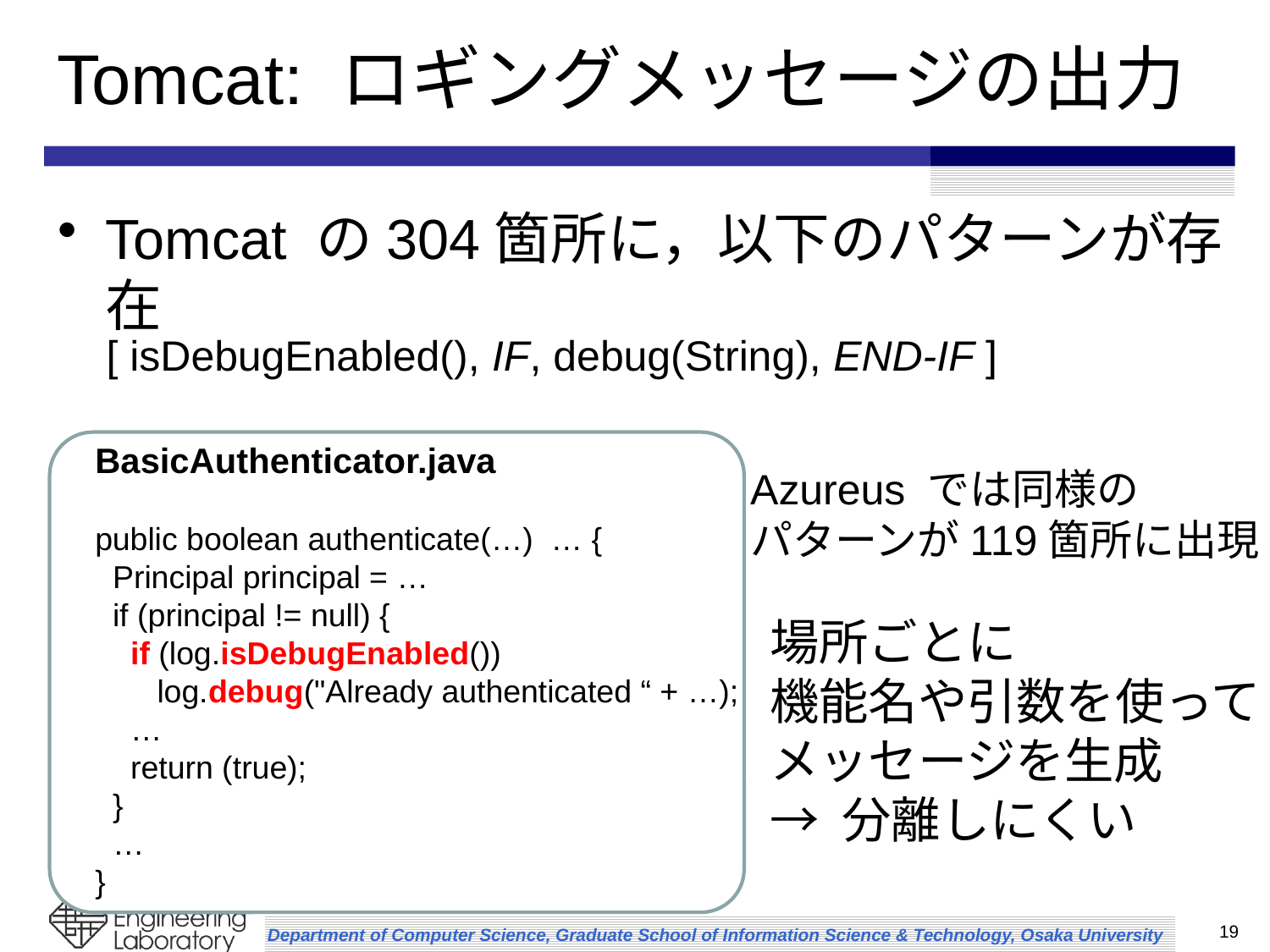

# Tomcat: ロギングメッセージの出力
Tomcat の304箇所に，以下のパターンが存在
[ isDebugEnabled(), IF, debug(String), END-IF ]

BasicAuthenticator.java

public boolean authenticate(…)  … {
  Principal principal = …
  if (principal != null) {
    if (log.isDebugEnabled())
       log.debug("Already authenticated “ + …);
    …
    return (true);
  }
  …
}
Azureus では同様の
パターンが119箇所に出現
場所ごとに
機能名や引数を使って
メッセージを生成
→ 分離しにくい
19